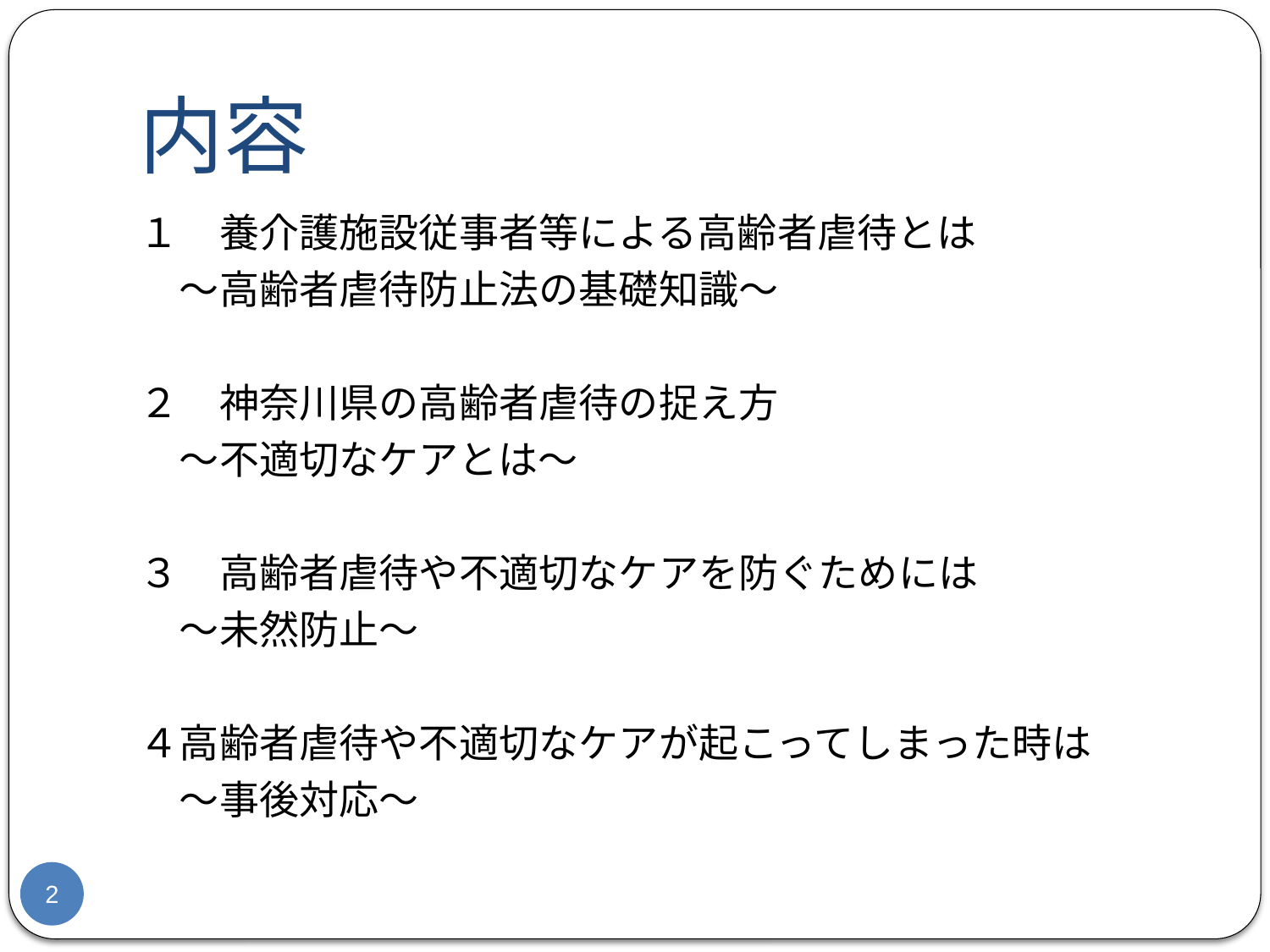

# 内容
１　養介護施設従事者等による高齢者虐待とは
　～高齢者虐待防止法の基礎知識～

２　神奈川県の高齢者虐待の捉え方
　～不適切なケアとは～

３　高齢者虐待や不適切なケアを防ぐためには
　～未然防止～

４高齢者虐待や不適切なケアが起こってしまった時は
　～事後対応～
2